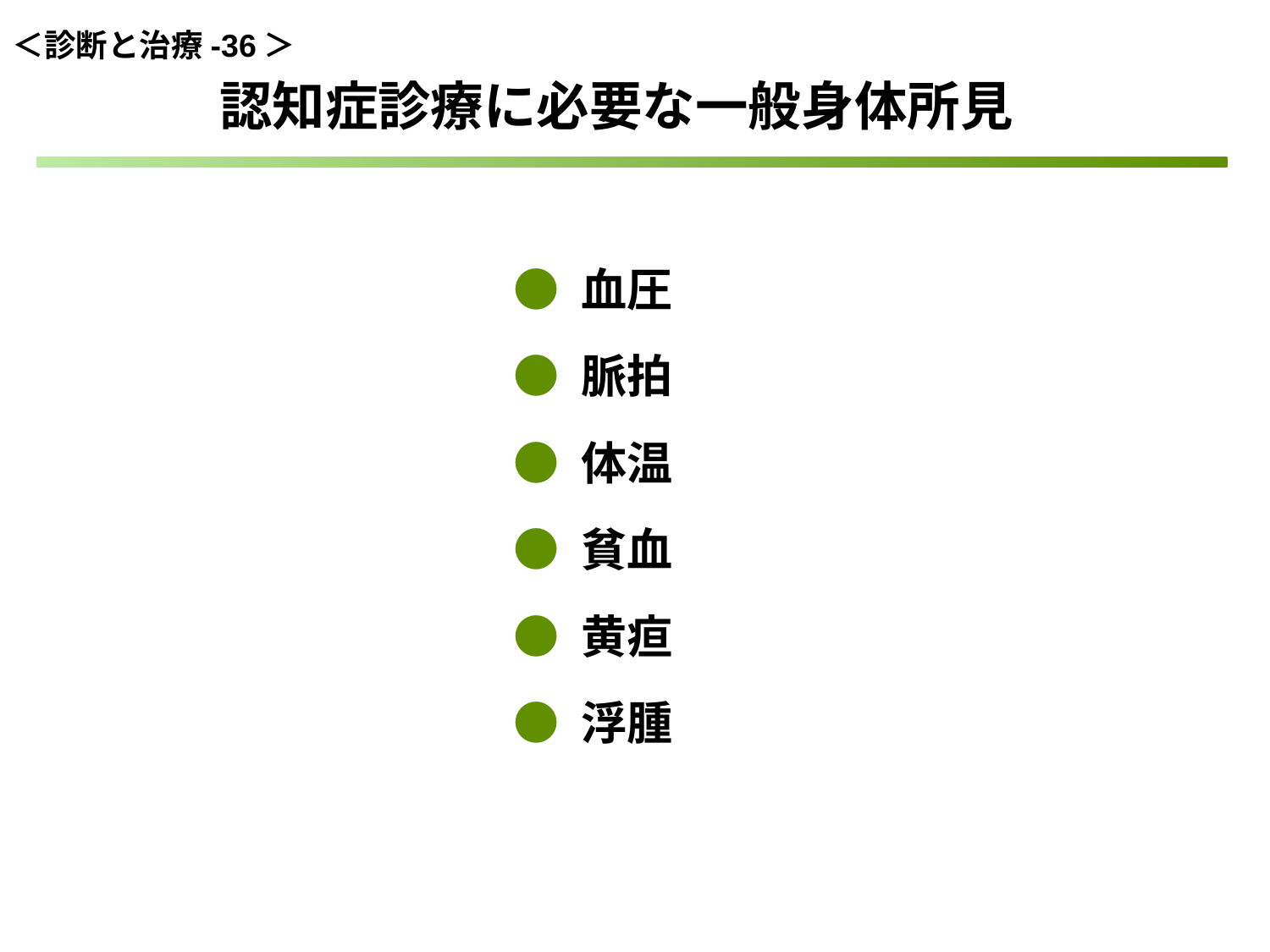

＜診断と治療-36＞
認知症診療に必要な一般身体所見

● 血圧
● 脈拍
● 体温
● 貧血
● 黄疸
● 浮腫